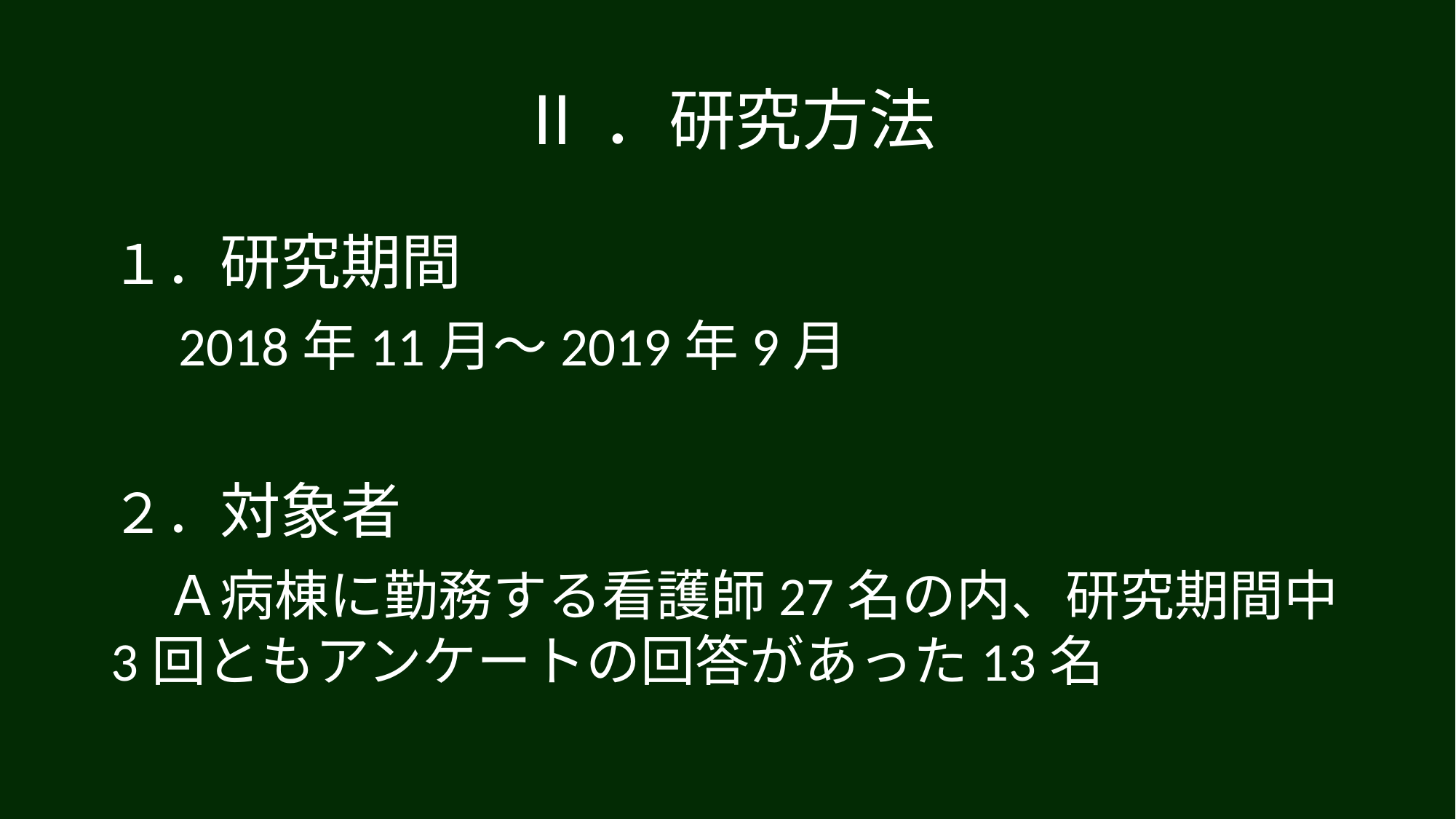

# Ⅱ．研究方法
１．研究期間
　2018年11月～2019年9月

２．対象者
　Ａ病棟に勤務する看護師27名の内、研究期間中3回ともアンケートの回答があった13名